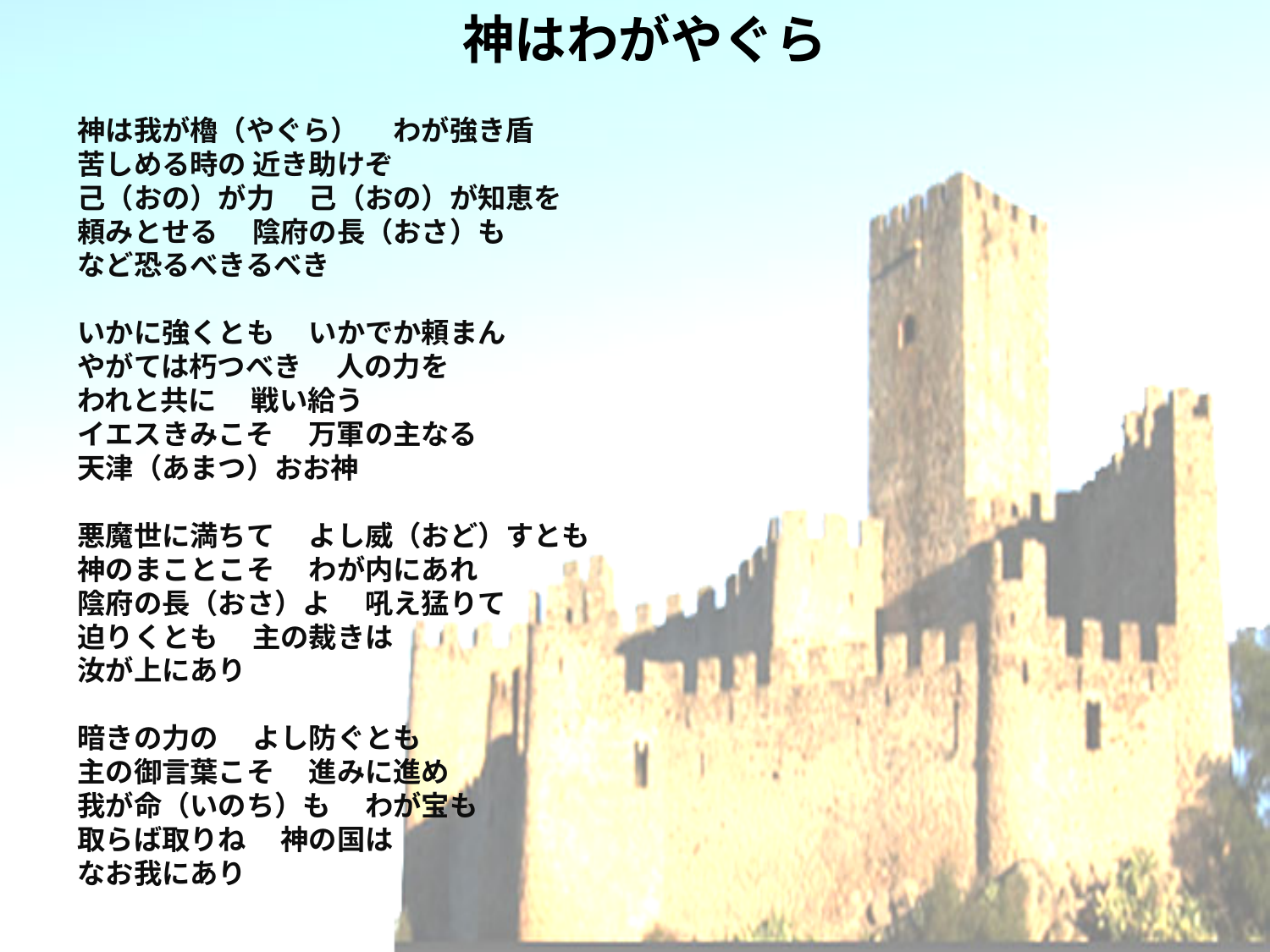

# 神はわがやぐら
神は我が櫓（やぐら）　 わが強き盾
苦しめる時の 近き助けぞ
己（おの）が力 　己（おの）が知恵を
頼みとせる 　陰府の長（おさ）も
など恐るべきるべき
いかに強くとも 　いかでか頼まん
やがては朽つべき　 人の力を
われと共に 　戦い給う
イエスきみこそ　 万軍の主なる
天津（あまつ）おお神
悪魔世に満ちて 　よし威（おど）すとも
神のまことこそ 　わが内にあれ
陰府の長（おさ）よ 　吼え猛りて
迫りくとも 　主の裁きは
汝が上にあり
暗きの力の 　よし防ぐとも
主の御言葉こそ　 進みに進め
我が命（いのち）も　 わが宝も
取らば取りね 　神の国は
なお我にあり